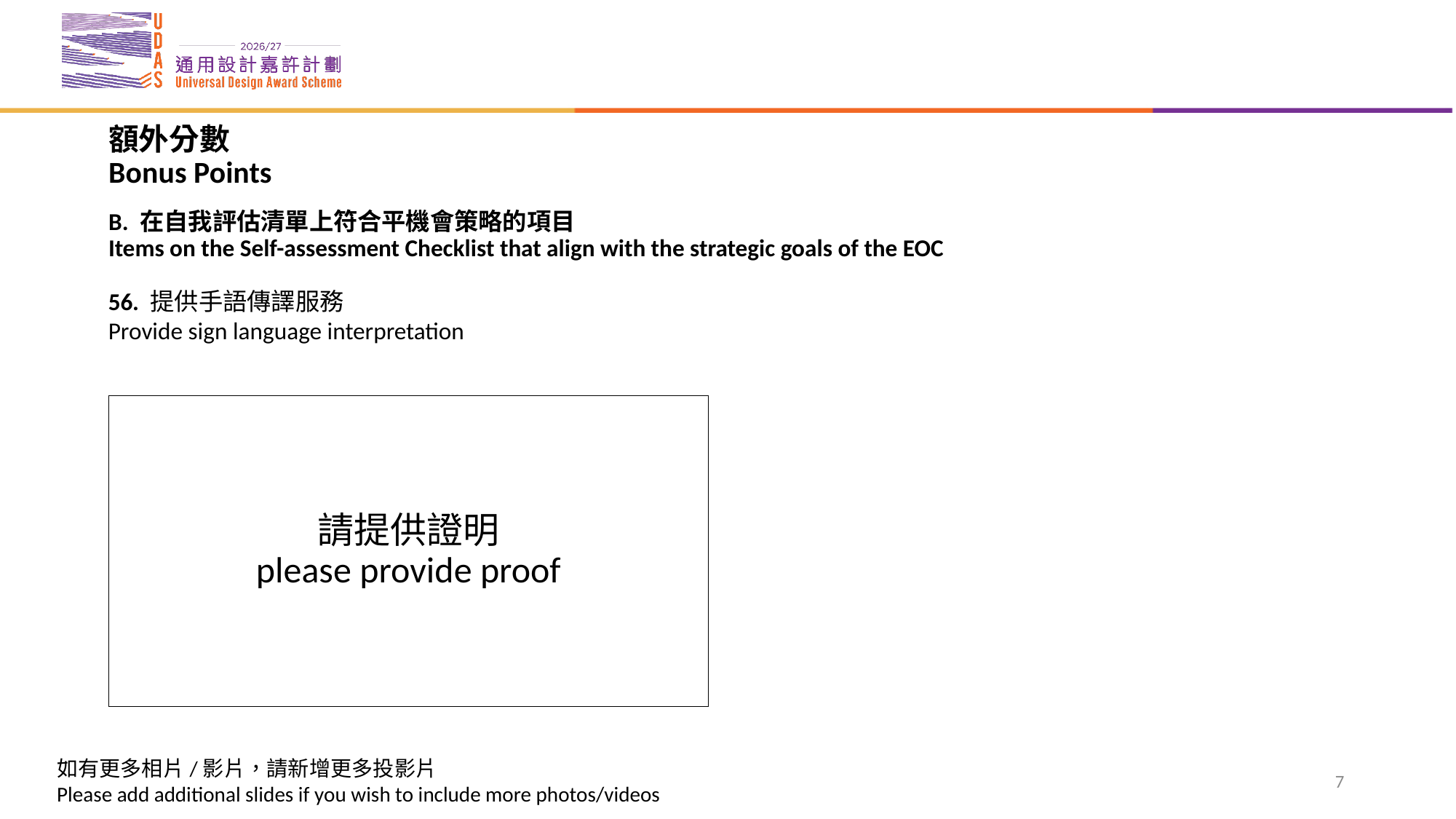

# 額外分數 Bonus Points B. 在自我評估清單上符合平機會策略的項目 Items on the Self-assessment Checklist that align with the strategic goals of the EOC
56. 提供手語傳譯服務
Provide sign language interpretation
請提供證明
please provide proof
7